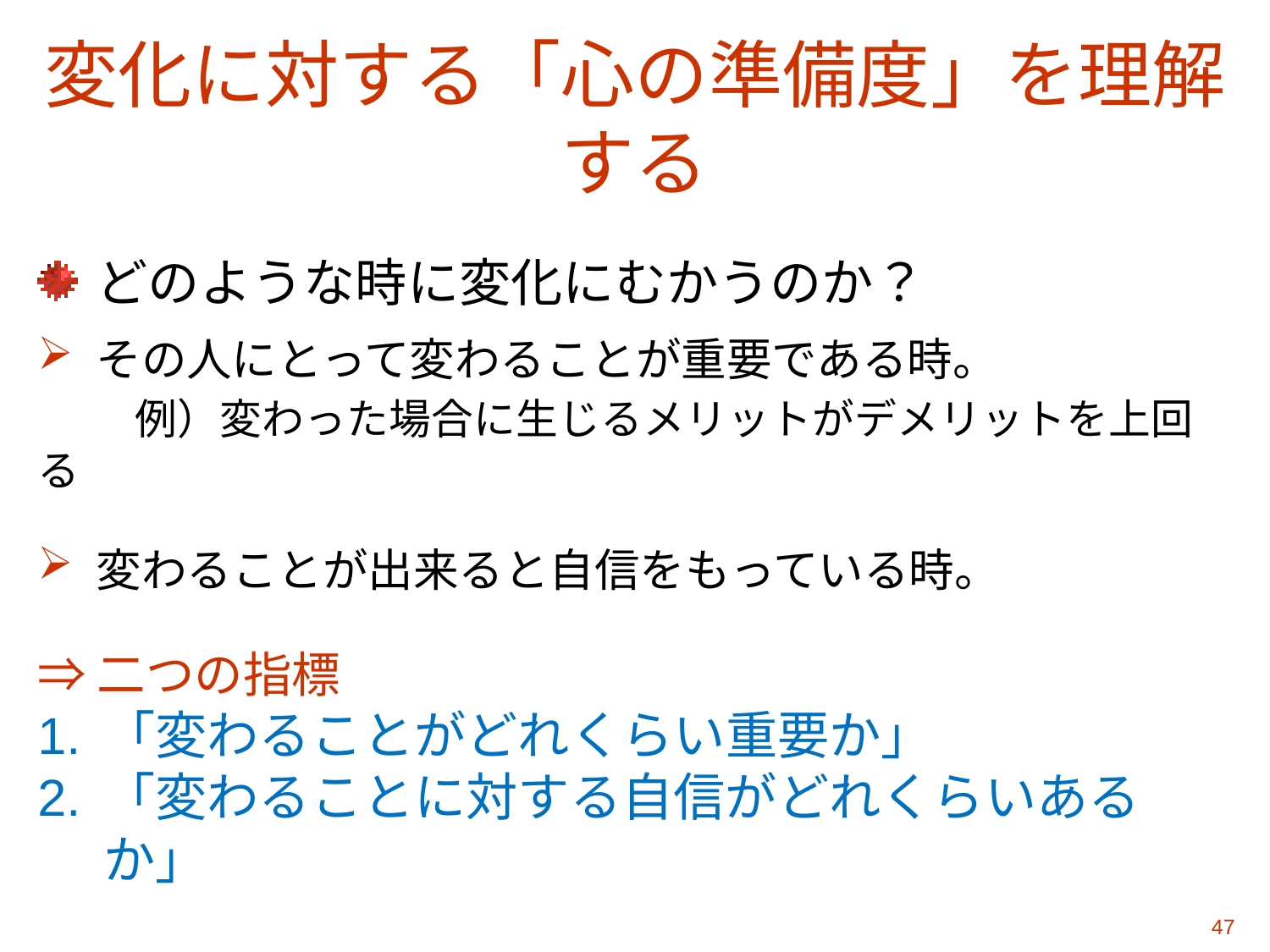

# 変化に対する「心の準備度」を理解する
どのような時に変化にむかうのか？

その人にとって変わることが重要である時。
　　例）変わった場合に生じるメリットがデメリットを上回る

変わることが出来ると自信をもっている時。

⇒二つの指標
「変わることがどれくらい重要か」
「変わることに対する自信がどれくらいあるか」

47